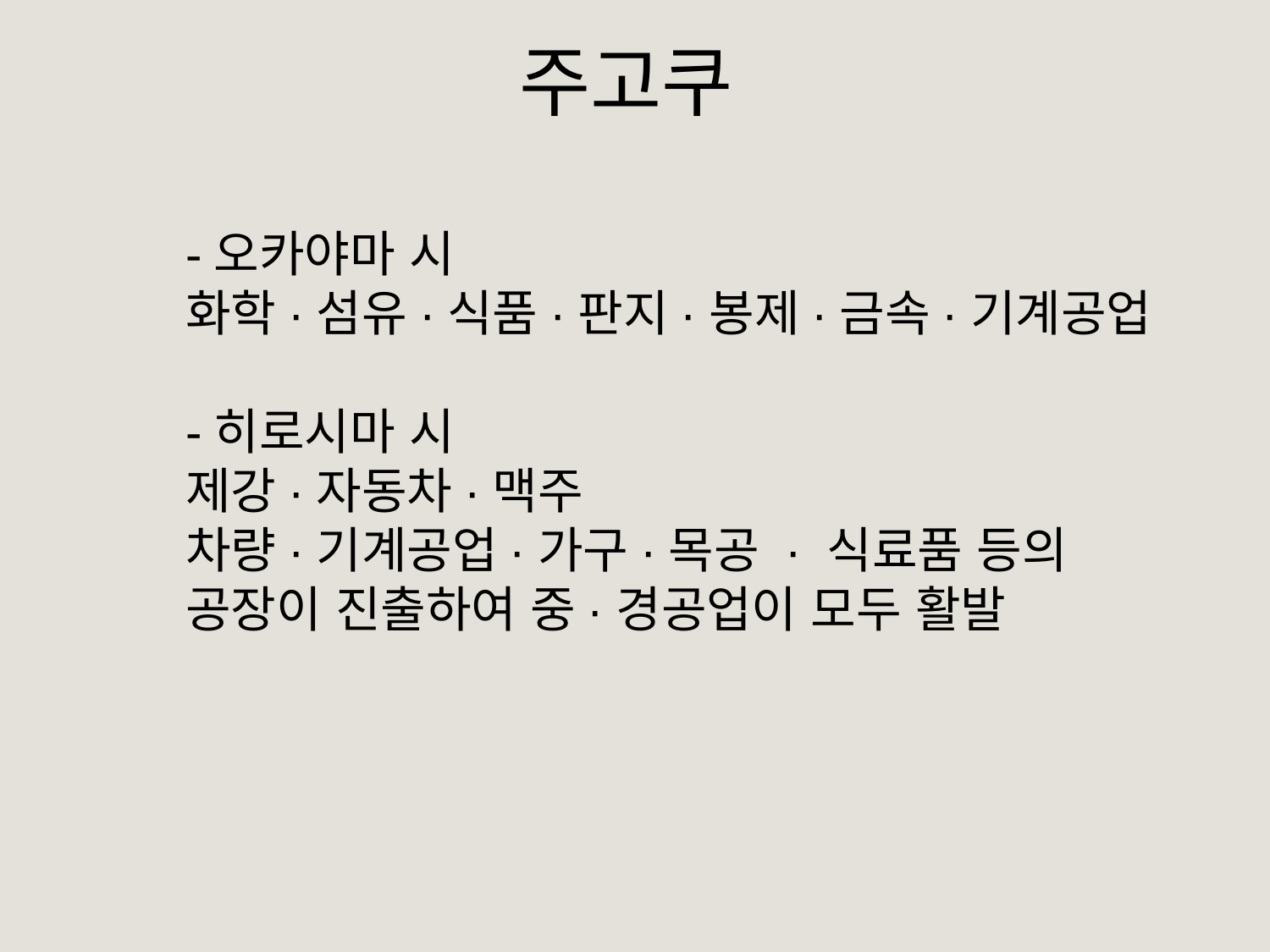

# 주고쿠
-오카야마 시
화학·섬유·식품·판지·봉제·금속·기계공업

-히로시마 시
제강·자동차·맥주
차량·기계공업·가구·목공 · 식료품 등의
공장이 진출하여 중·경공업이 모두 활발